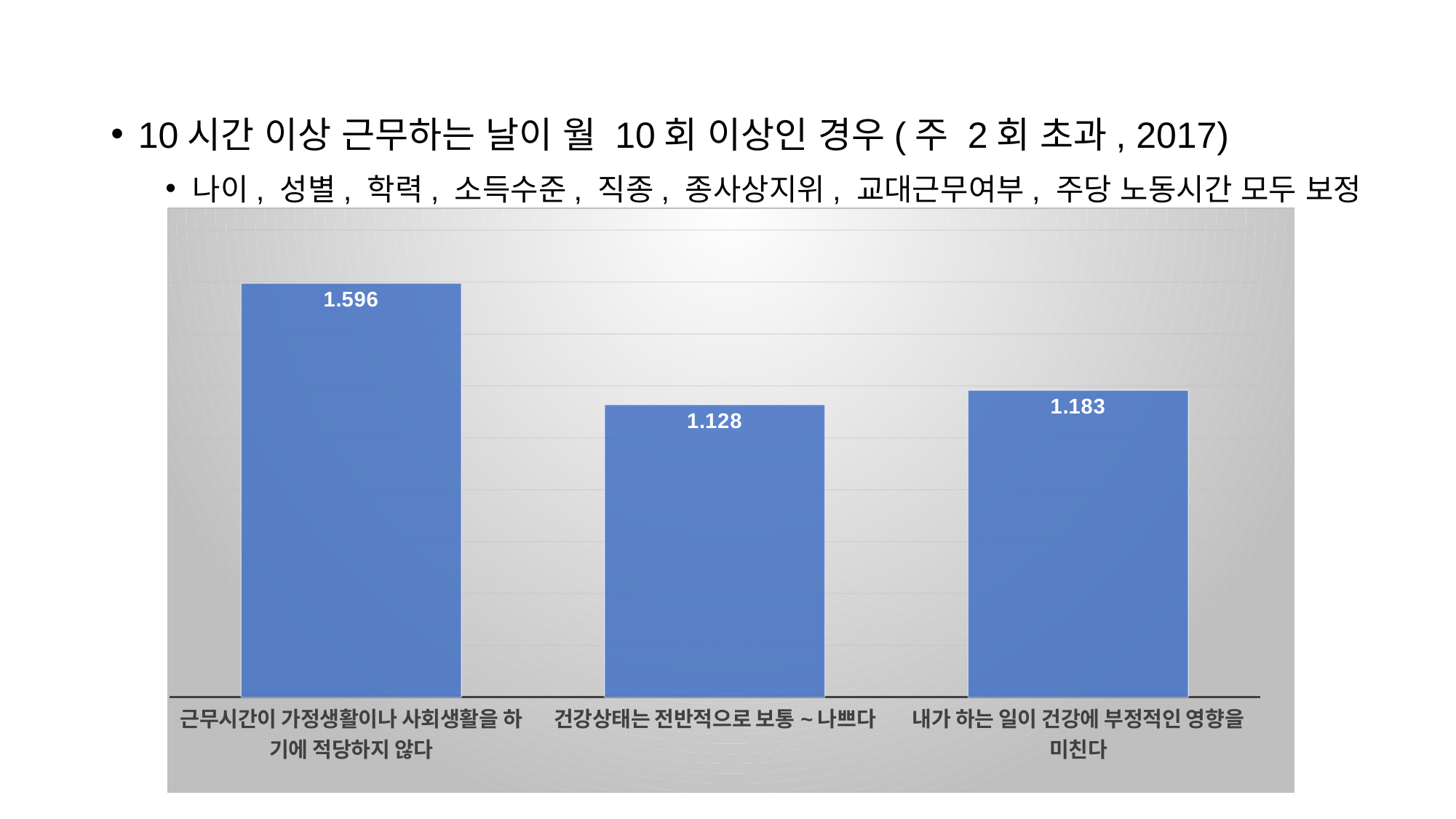

10시간 이상 근무하는 날이 월 10회 이상인 경우(주 2회 초과, 2017)
나이, 성별, 학력, 소득수준, 직종, 종사상지위, 교대근무여부, 주당 노동시간 모두 보정

### Chart

| Category |  |
|---|---|
| 근무시간이 가정생활이나 사회생활을 하기에 적당하지 않다 | 1.5955494118692484 |
| 건강상태는 전반적으로 보통~나쁘다 | 1.1275313780942058 |
| 내가 하는 일이 건강에 부정적인 영향을 미친다 | 1.1834563501882562 |